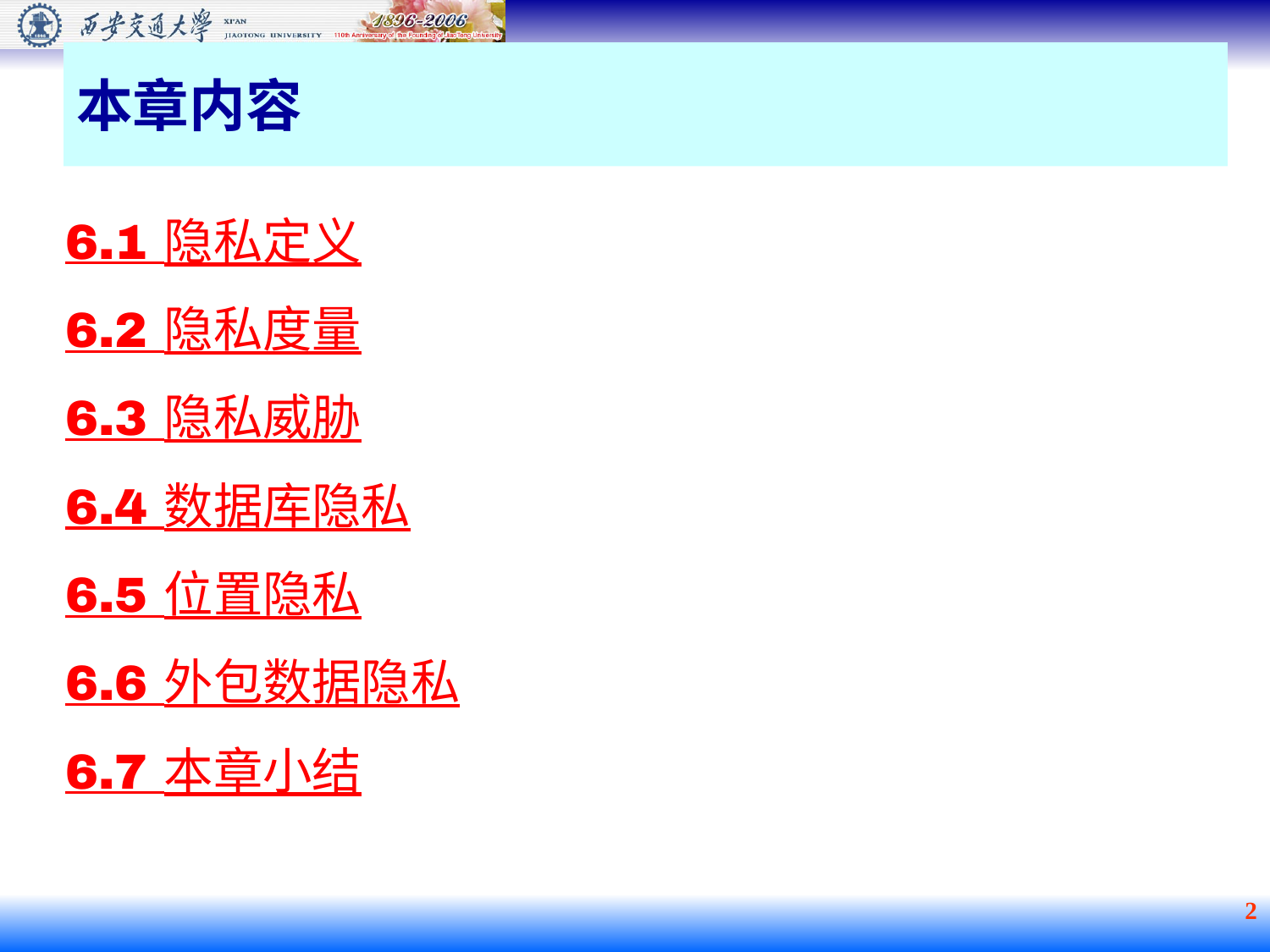

6.1 隐私定义
6.2 隐私度量
6.3 隐私威胁
6.4 数据库隐私
6.5 位置隐私
6.6 外包数据隐私
6.7 本章小结

本章内容
 2